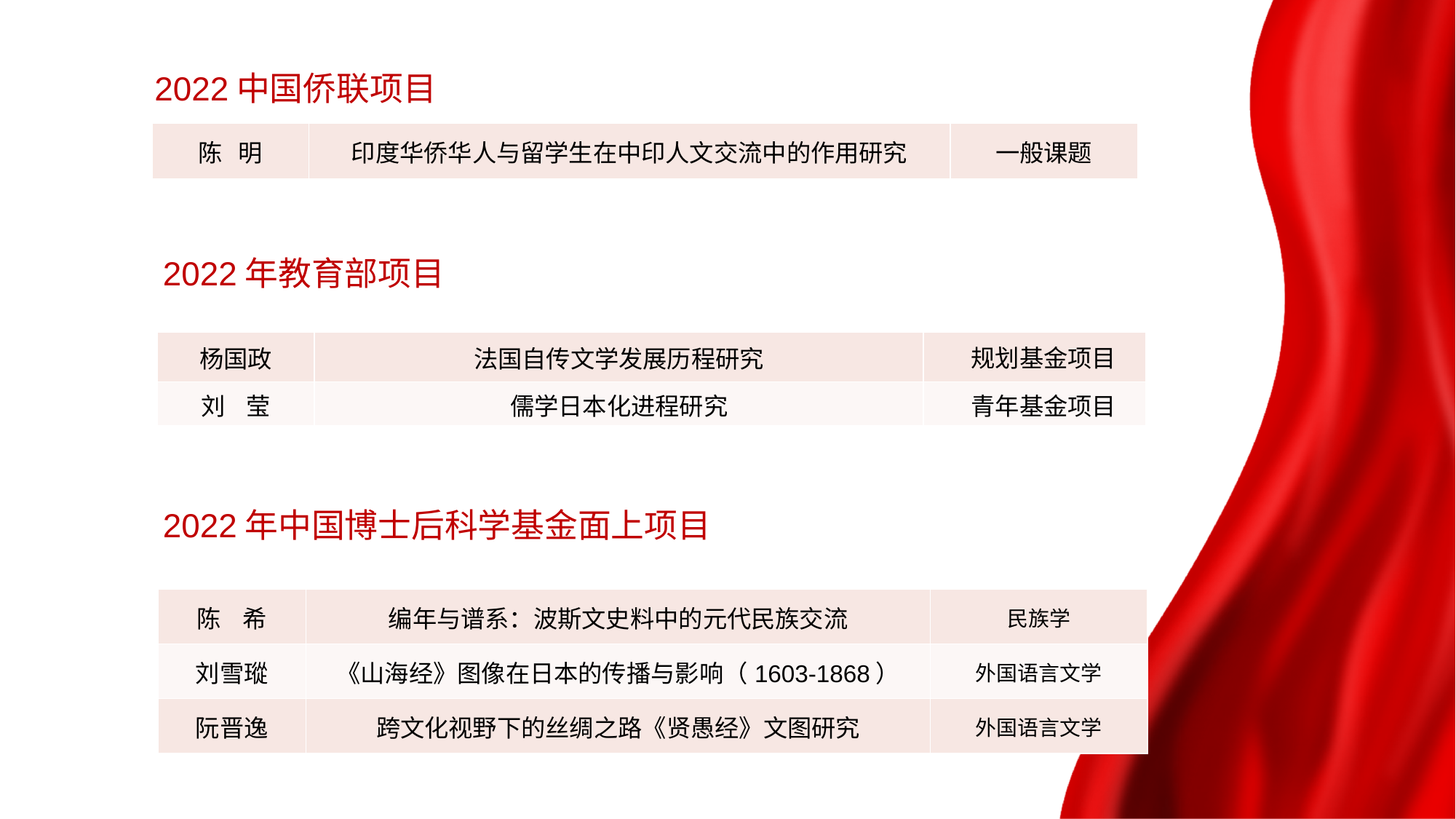

2022中国侨联项目
| 陈 明 | 印度华侨华人与留学生在中印人文交流中的作用研究 | 一般课题 |
| --- | --- | --- |
2022年教育部项目
| 杨国政 | 法国自传文学发展历程研究 | 规划基金项目 |
| --- | --- | --- |
| 刘 莹 | 儒学日本化进程研究 | 青年基金项目 |
2022年中国博士后科学基金面上项目
| 陈 希 | 编年与谱系：波斯文史料中的元代民族交流 | 民族学 |
| --- | --- | --- |
| 刘雪瑽 | 《山海经》图像在日本的传播与影响（1603-1868） | 外国语言文学 |
| 阮晋逸 | 跨文化视野下的丝绸之路《贤愚经》文图研究 | 外国语言文学 |